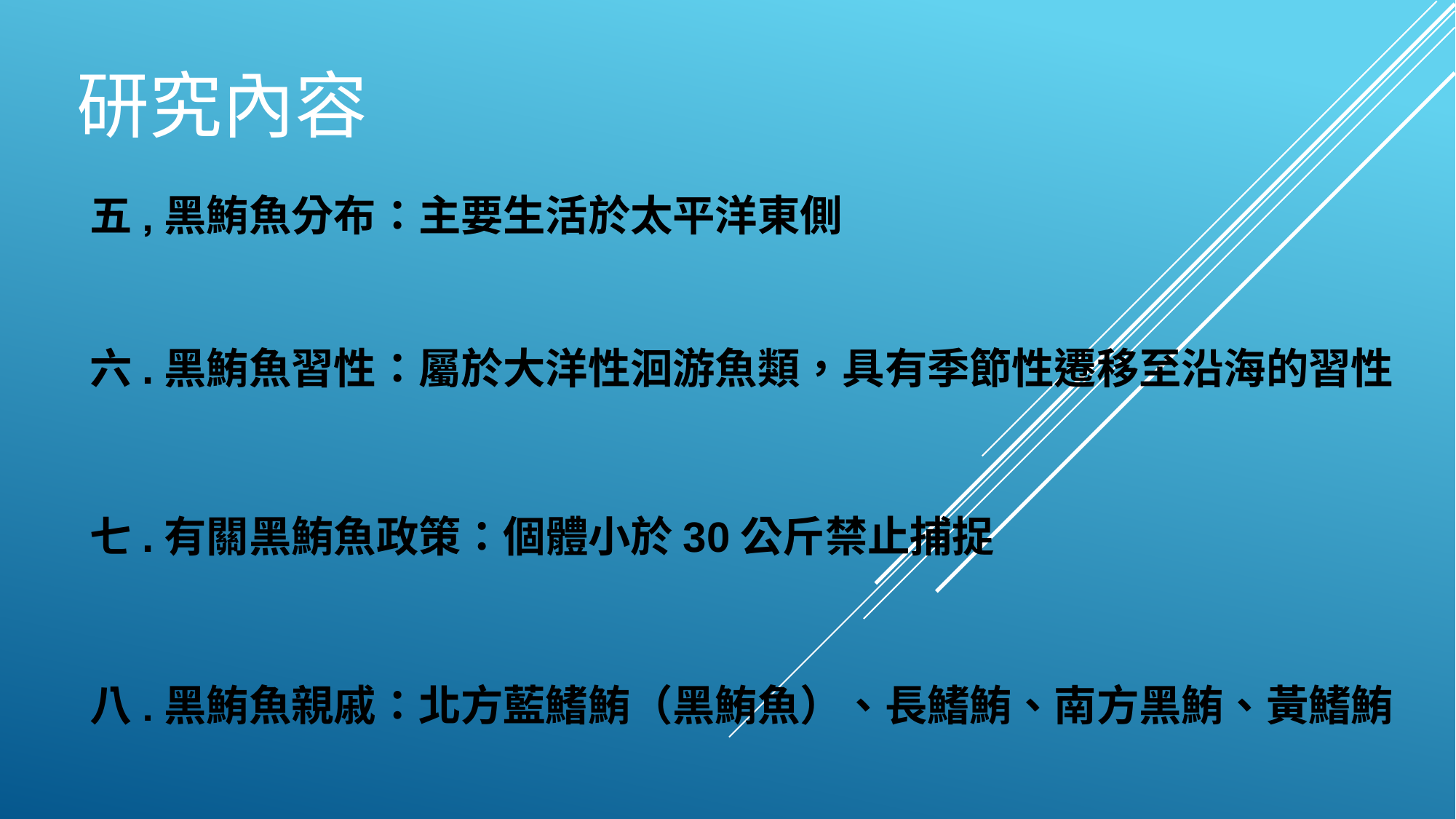

# 研究內容
五,黑鮪魚分布：主要生活於太平洋東側

六.黑鮪魚習性：屬於大洋性洄游魚類，具有季節性遷移至沿海的習性

七.有關黑鮪魚政策：個體小於30公斤禁止捕捉

八.黑鮪魚親戚：北方藍鰭鮪（黑鮪魚）、長鰭鮪、南方黑鮪、黃鰭鮪